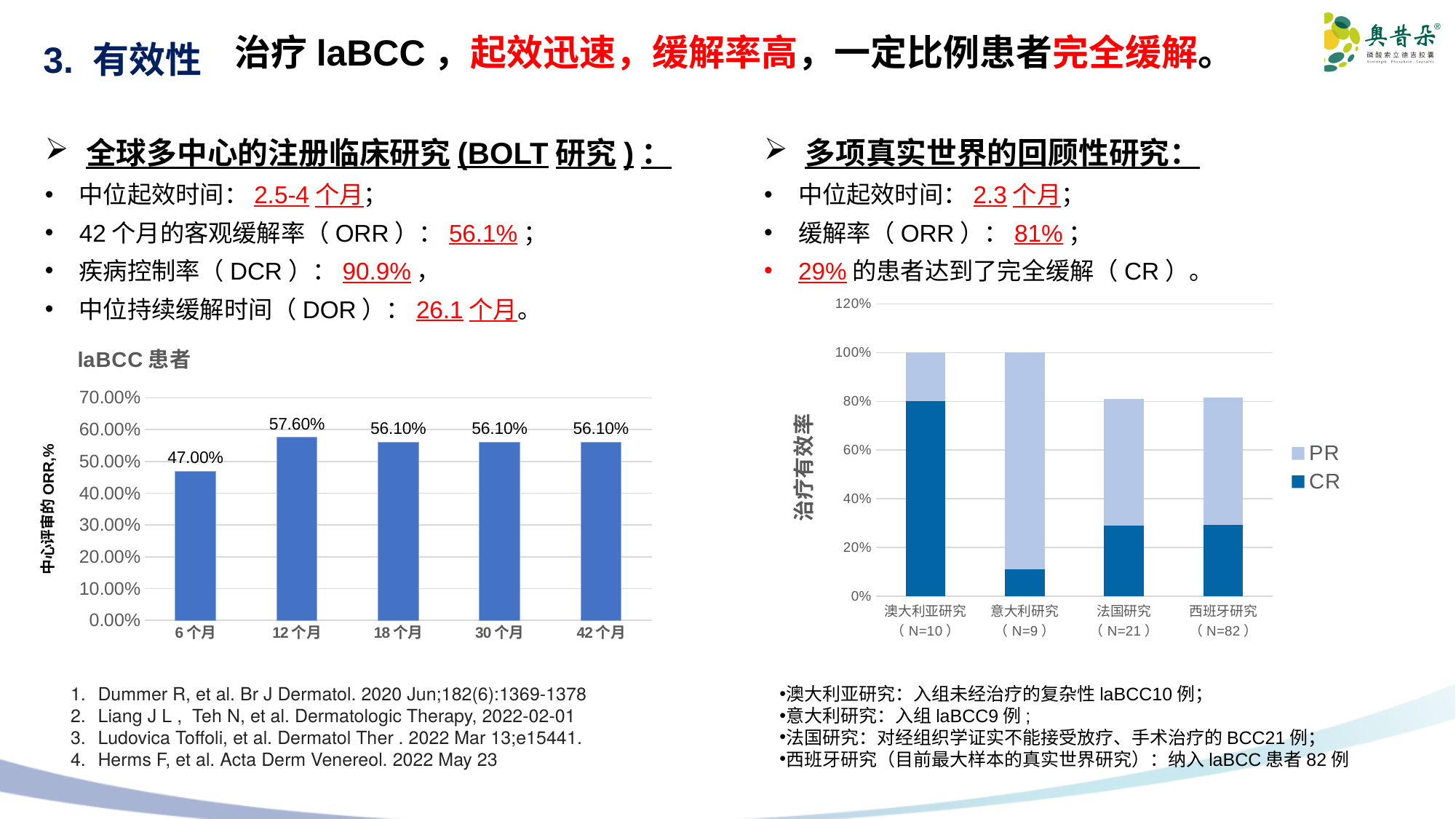

# 治疗laBCC，起效迅速，缓解率高，一定比例患者完全缓解。
3. 有效性
全球多中心的注册临床研究(BOLT研究)：
中位起效时间：2.5-4个月；
42个月的客观缓解率（ORR）：56.1%；
疾病控制率（DCR）：90.9%，
中位持续缓解时间（DOR）：26.1个月。
多项真实世界的回顾性研究：
中位起效时间：2.3个月；
缓解率（ORR）：81%；
29%的患者达到了完全缓解（CR）。

### Chart

| Category | CR | PR |
|---|---|---|
| 澳大利亚研究（N=10） | 0.8 | 0.2 |
| 意大利研究（N=9） | 0.11 | 0.89 |
| 法国研究（N=21） | 0.29 | 0.52 |
| 西班牙研究（N=82） | 0.293 | 0.524 |

### Chart: laBCC患者

| Category | 系列 1 |
|---|---|
| 6个月 | 0.47 |
| 12个月 | 0.576 |
| 18个月 | 0.561 |
| 30个月 | 0.561 |
| 42个月 | 0.561 |
中心评审的ORR,%
澳大利亚研究：入组未经治疗的复杂性laBCC10例；
意大利研究：入组laBCC9例;
法国研究：对经组织学证实不能接受放疗、手术治疗的BCC21例；
西班牙研究（目前最大样本的真实世界研究）：纳入laBCC患者82例
Dummer R, et al. Br J Dermatol. 2020 Jun;182(6):1369-1378
Liang J L ,  Teh N, et al. Dermatologic Therapy, 2022-02-01
Ludovica Toffoli, et al. Dermatol Ther . 2022 Mar 13;e15441.
Herms F, et al. Acta Derm Venereol. 2022 May 23